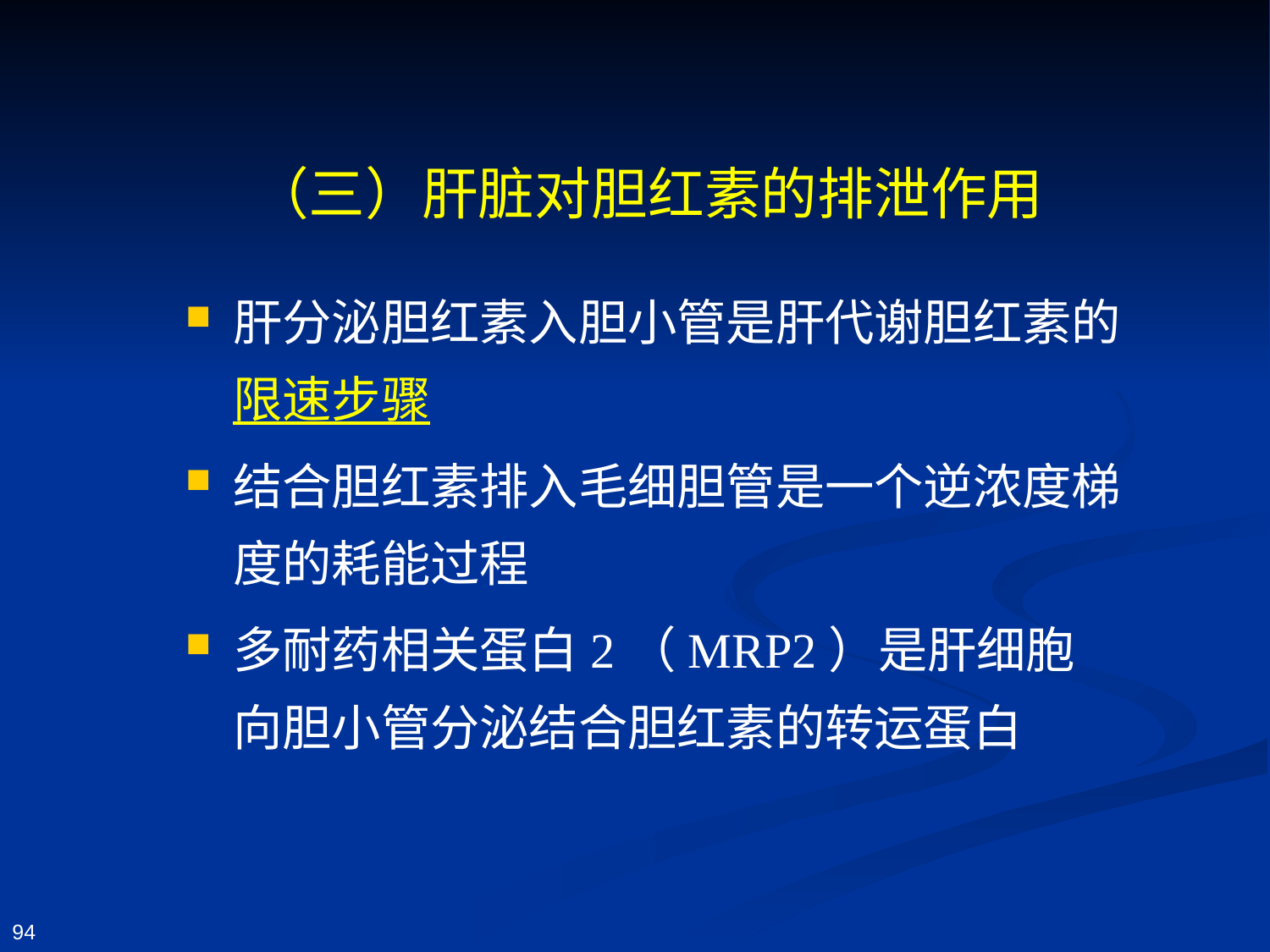

# （三）肝脏对胆红素的排泄作用
肝分泌胆红素入胆小管是肝代谢胆红素的限速步骤
结合胆红素排入毛细胆管是一个逆浓度梯度的耗能过程
多耐药相关蛋白2（MRP2）是肝细胞向胆小管分泌结合胆红素的转运蛋白
94